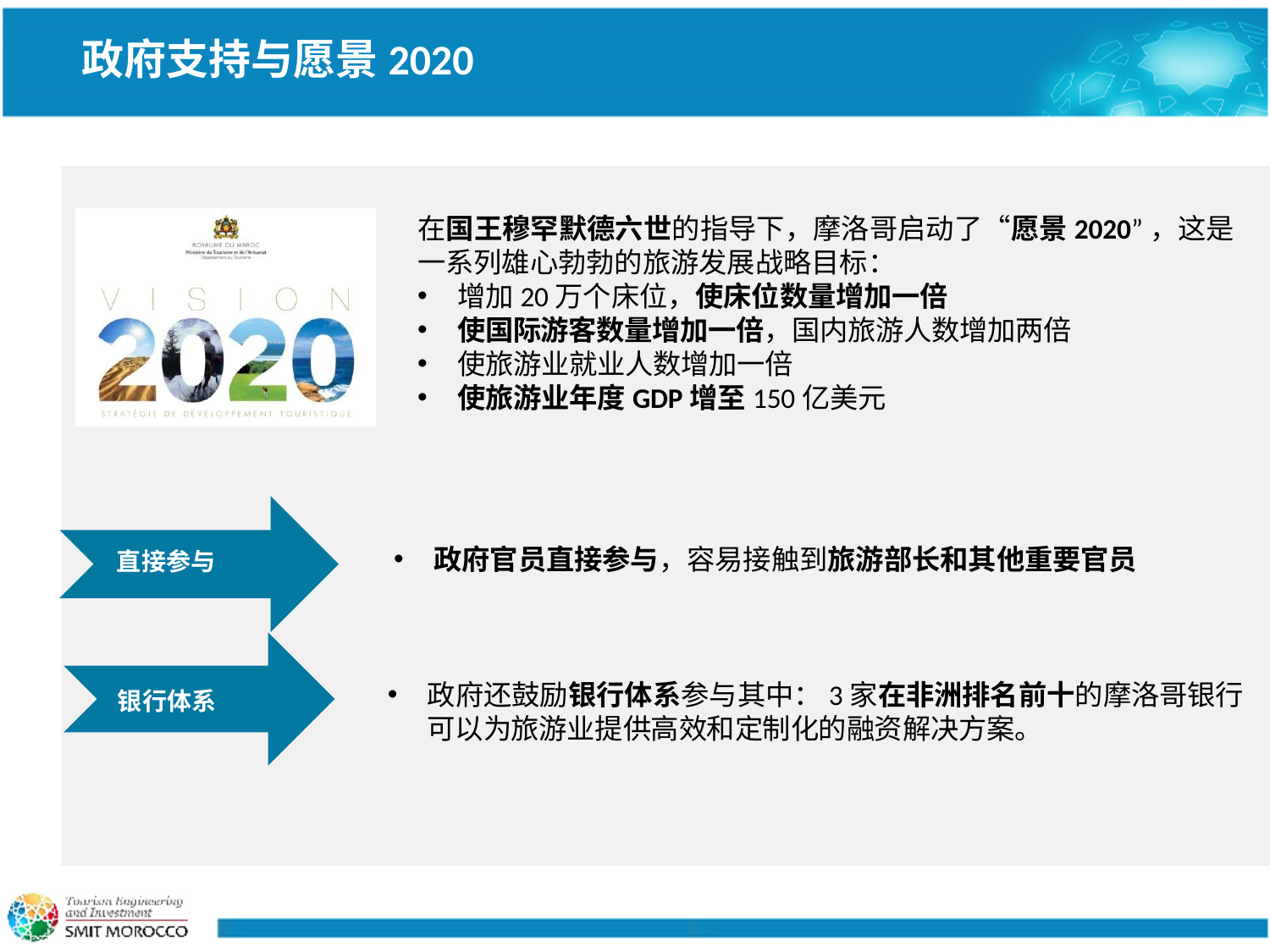

政府支持与愿景2020

在国王穆罕默德六世的指导下，摩洛哥启动了“愿景2020”，这是一系列雄心勃勃的旅游发展战略目标：
增加20万个床位，使床位数量增加一倍
使国际游客数量增加一倍，国内旅游人数增加两倍
使旅游业就业人数增加一倍
使旅游业年度GDP增至150亿美元

政府官员直接参与，容易接触到旅游部长和其他重要官员
直接参与

政府还鼓励银行体系参与其中：3家在非洲排名前十的摩洛哥银行可以为旅游业提供高效和定制化的融资解决方案。
银行体系